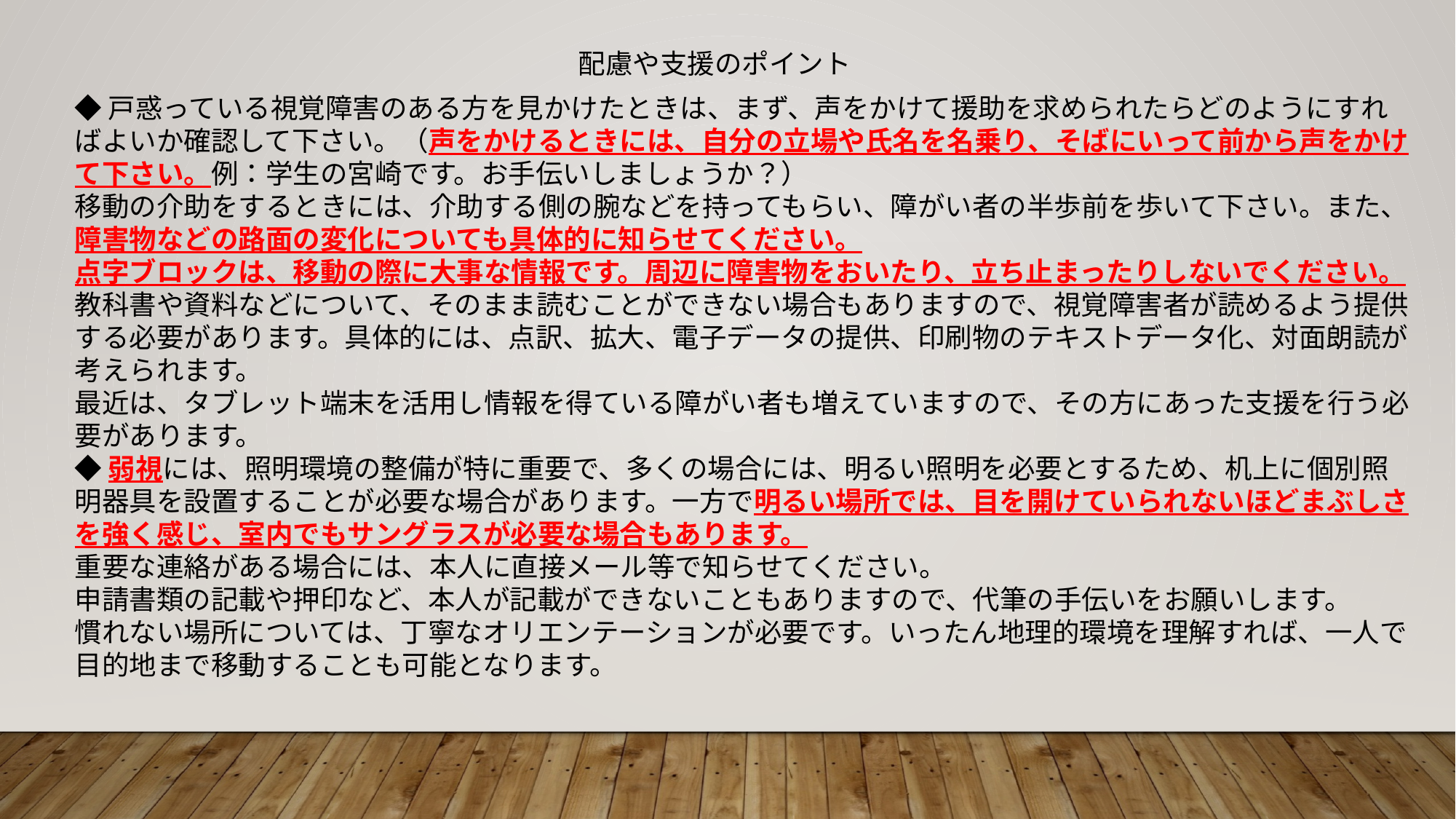

配慮や支援のポイント
◆戸惑っている視覚障害のある方を見かけたときは、まず、声をかけて援助を求められたらどのようにすればよいか確認して下さい。（声をかけるときには、自分の立場や氏名を名乗り、そばにいって前から声をかけて下さい。例：学生の宮崎です。お手伝いしましょうか？）
移動の介助をするときには、介助する側の腕などを持ってもらい、障がい者の半歩前を歩いて下さい。また、障害物などの路面の変化についても具体的に知らせてください。
点字ブロックは、移動の際に大事な情報です。周辺に障害物をおいたり、立ち止まったりしないでください。
教科書や資料などについて、そのまま読むことができない場合もありますので、視覚障害者が読めるよう提供する必要があります。具体的には、点訳、拡大、電子データの提供、印刷物のテキストデータ化、対面朗読が考えられます。
最近は、タブレット端末を活用し情報を得ている障がい者も増えていますので、その方にあった支援を行う必要があります。
◆弱視には、照明環境の整備が特に重要で、多くの場合には、明るい照明を必要とするため、机上に個別照明器具を設置することが必要な場合があります。一方で明るい場所では、目を開けていられないほどまぶしさを強く感じ、室内でもサングラスが必要な場合もあります。
重要な連絡がある場合には、本人に直接メール等で知らせてください。
申請書類の記載や押印など、本人が記載ができないこともありますので、代筆の手伝いをお願いします。
慣れない場所については、丁寧なオリエンテーションが必要です。いったん地理的環境を理解すれば、一人で目的地まで移動することも可能となります。